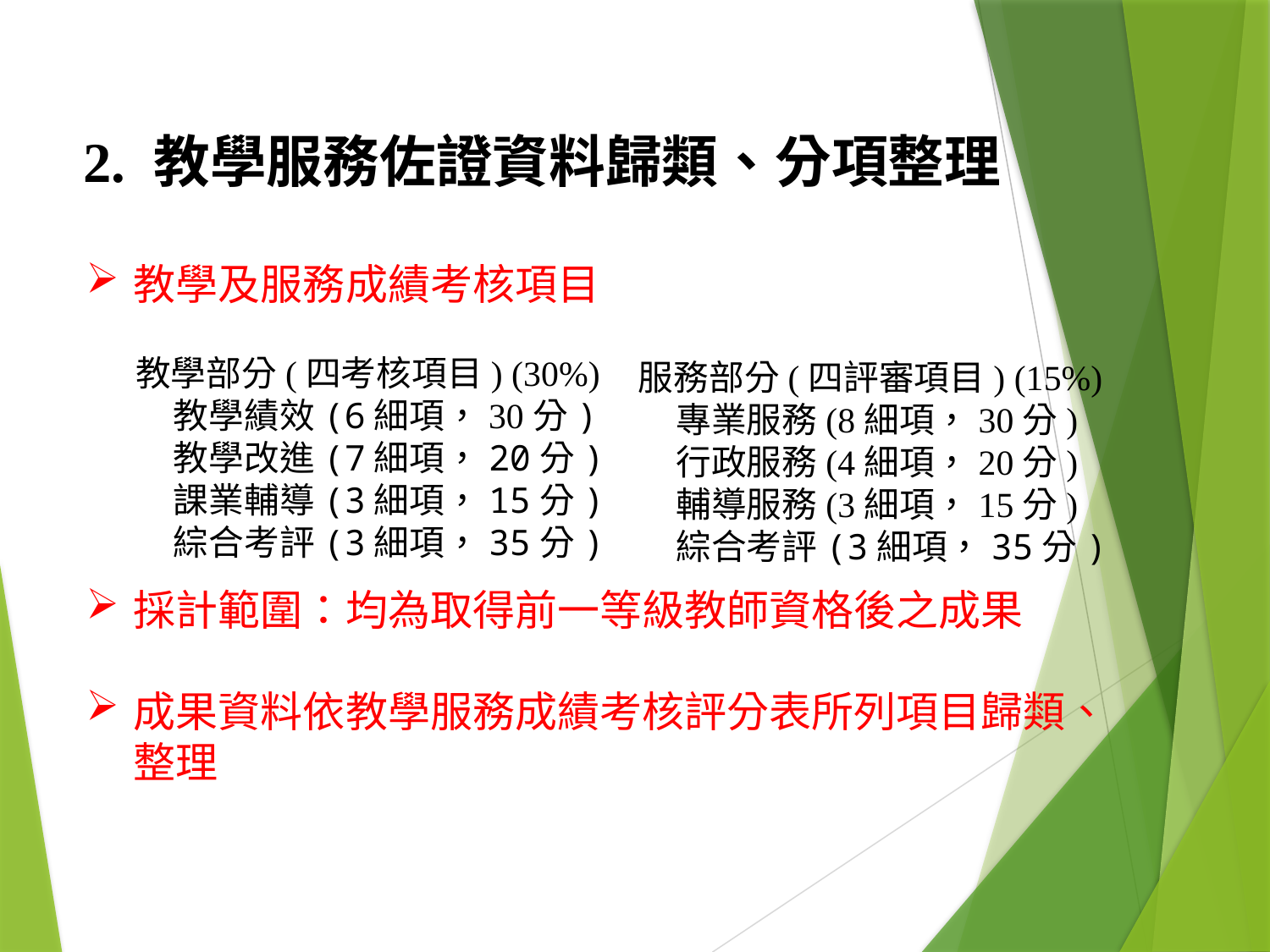

2. 教學服務佐證資料歸類、分項整理
教學及服務成績考核項目

教學部分(四考核項目) (30%)
教學績效(6細項，30分)
教學改進(7細項，20分)
課業輔導(3細項，15分)
綜合考評(3細項，35分)
採計範圍：均為取得前一等級教師資格後之成果

成果資料依教學服務成績考核評分表所列項目歸類、整理

服務部分(四評審項目) (15%)
專業服務(8細項，30分)
行政服務(4細項，20分)
輔導服務(3細項，15分)
綜合考評(3細項，35分)